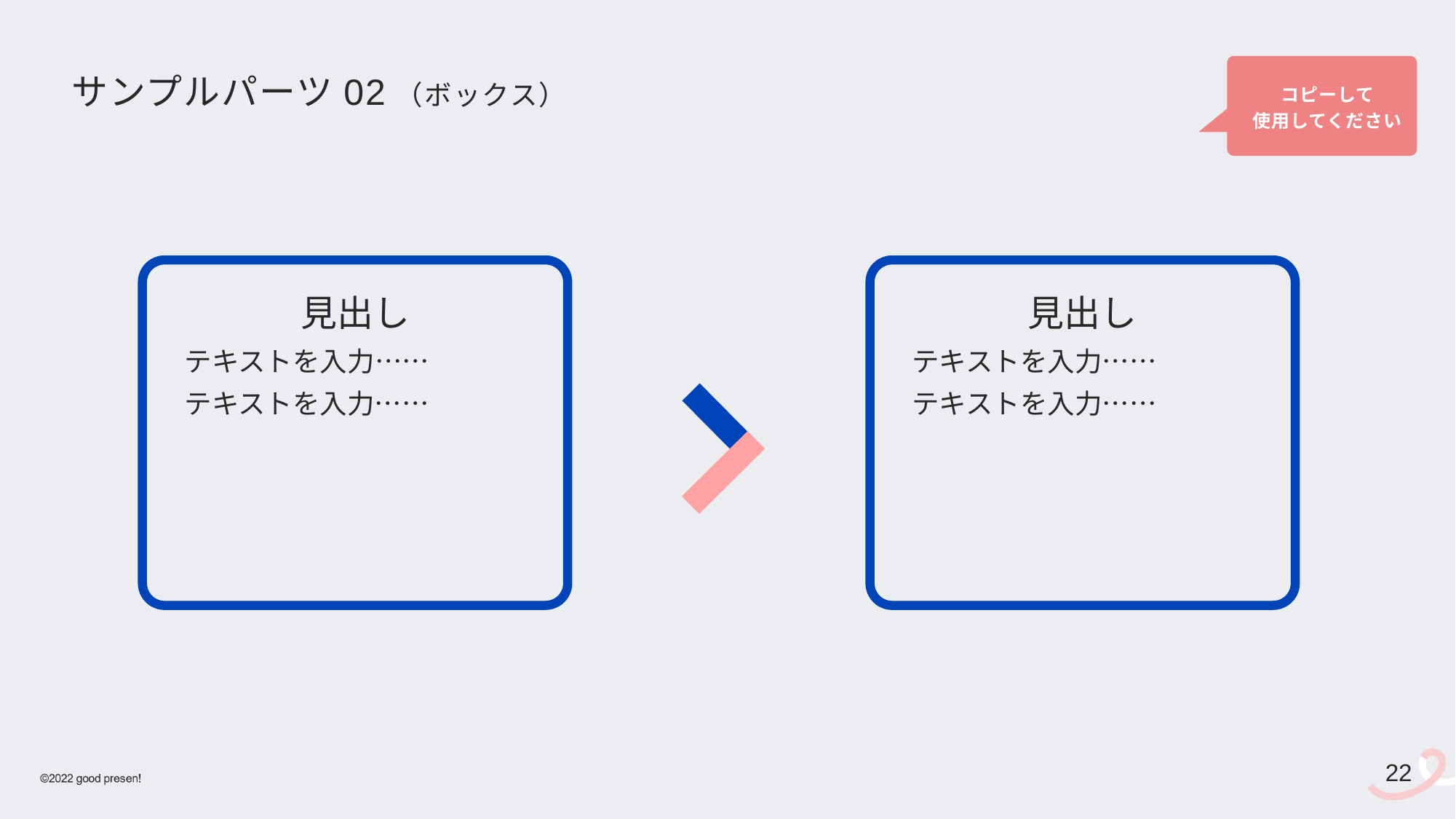

コピーして
使用してください
# サンプルパーツ02（ボックス）

見出し
テキストを入力……
テキストを入力……

見出し
テキストを入力……
テキストを入力……